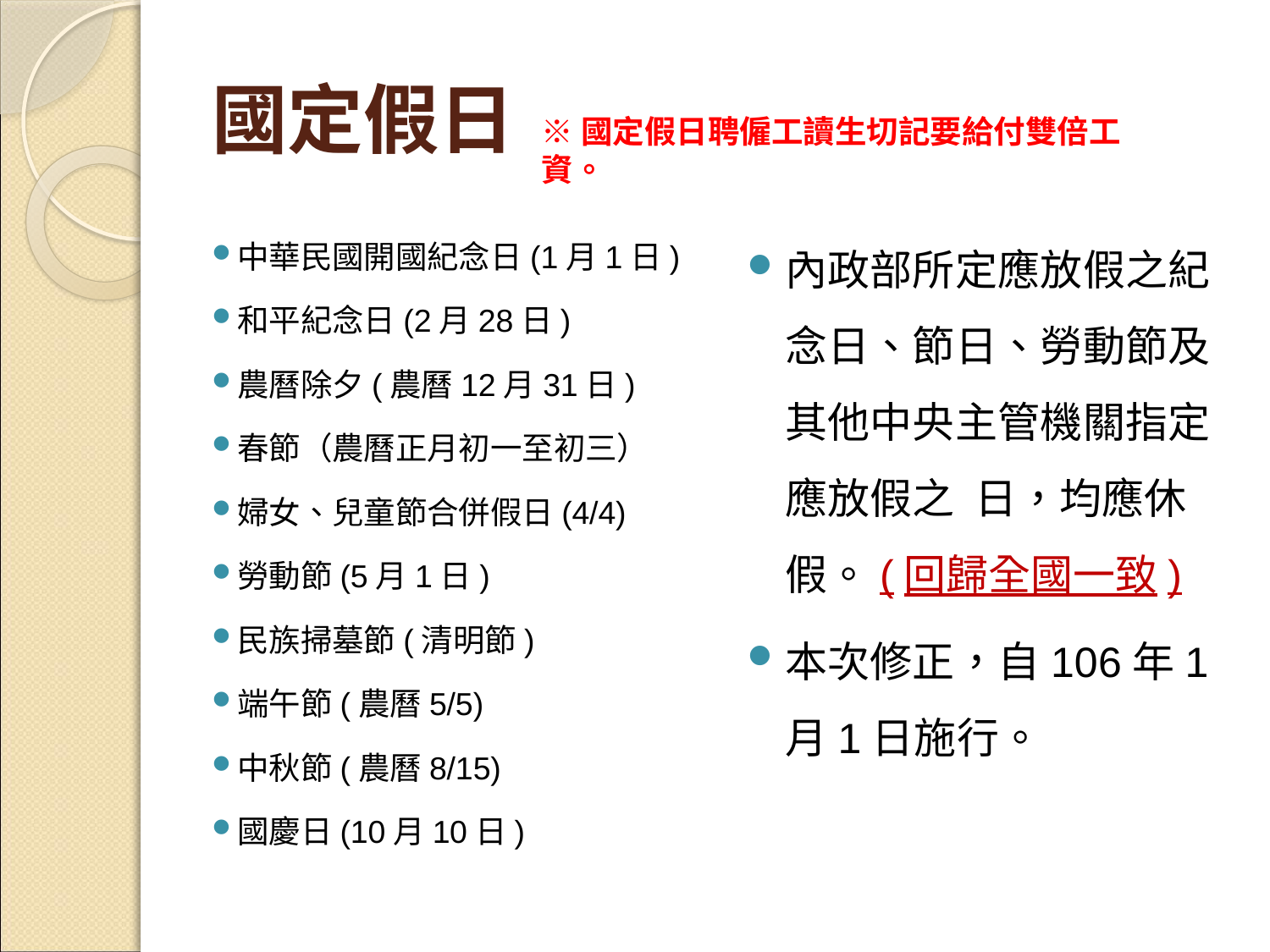

# 國定假日
※國定假日聘僱工讀生切記要給付雙倍工資。
中華民國開國紀念日(1月1日)
和平紀念日(2月28日)
農曆除夕(農曆12月31日)
春節（農曆正月初一至初三）
婦女、兒童節合併假日(4/4)
勞動節(5月1日)
民族掃墓節(清明節)
端午節(農曆5/5)
中秋節(農曆8/15)
國慶日(10月10日)

內政部所定應放假之紀念日、節日、勞動節及其他中央主管機關指定應放假之  日，均應休假。(回歸全國一致)
本次修正，自106年1月1日施行。